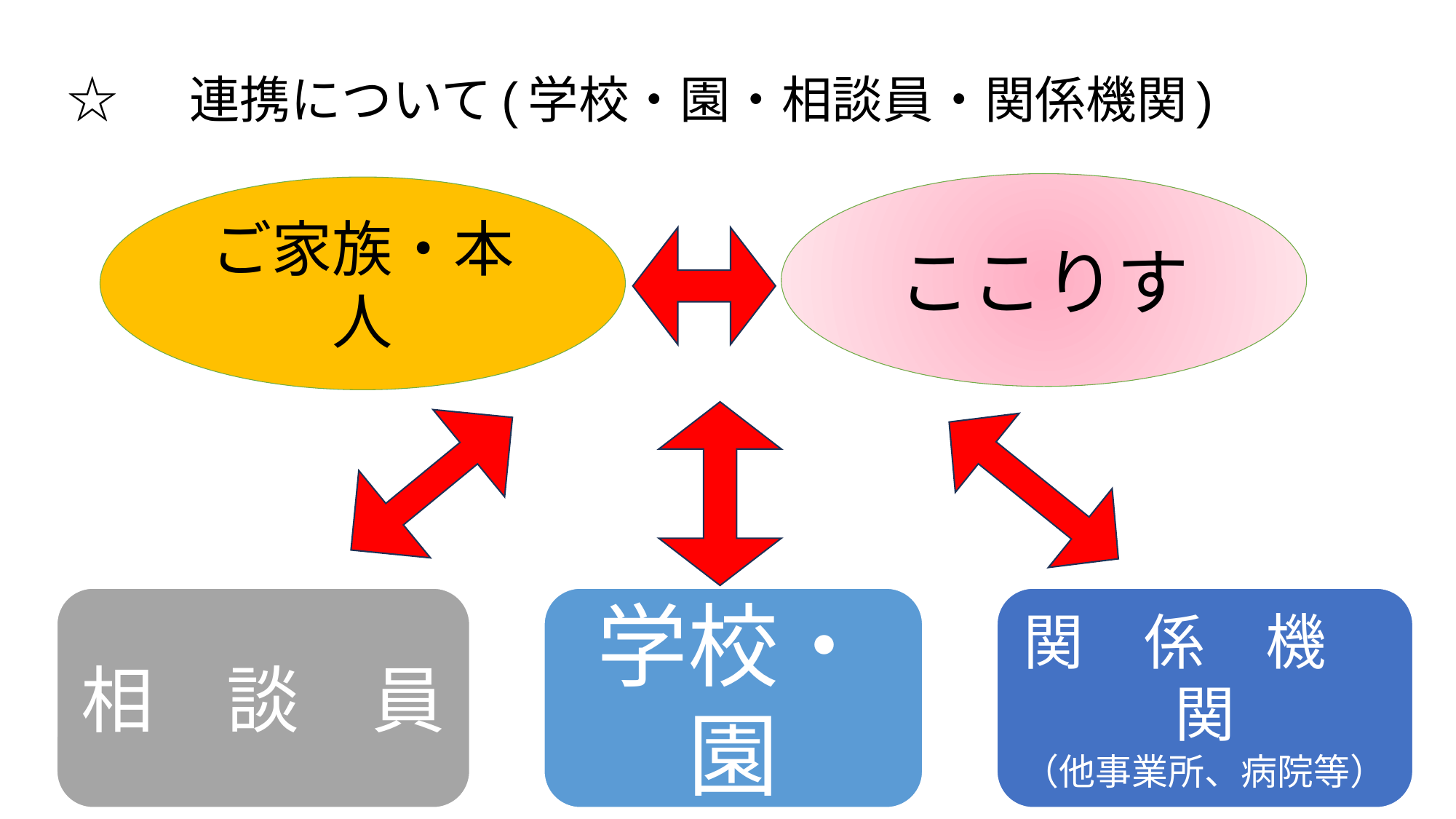

# ☆　 連携について(学校・園・相談員・関係機関)
ここりす
ご家族・本人

相　談　員
学校・園
関　係　機　関
（他事業所、病院等）